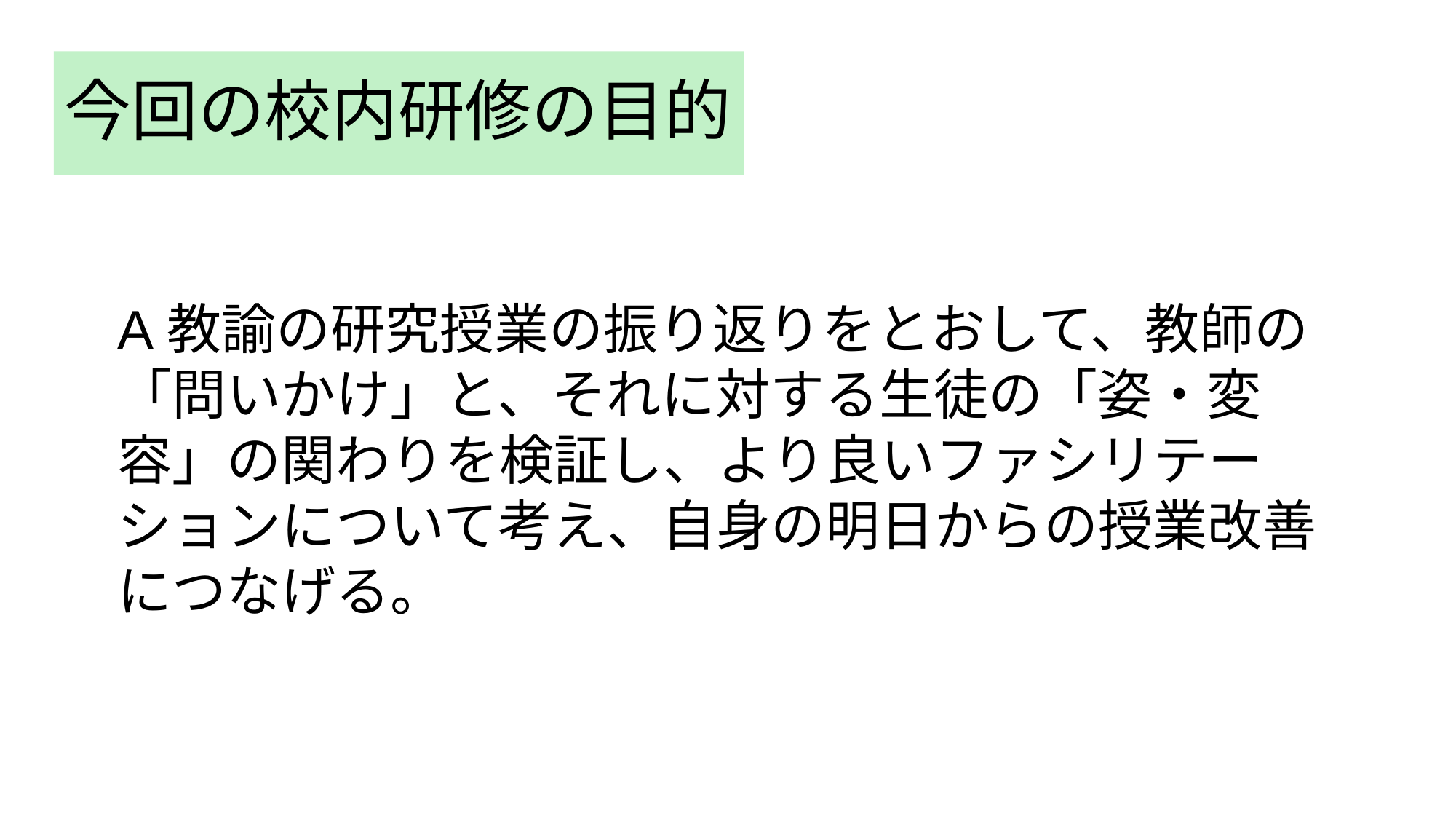

# 今回の校内研修の目的
A教諭の研究授業の振り返りをとおして、教師の「問いかけ」と、それに対する生徒の「姿・変容」の関わりを検証し、より良いファシリテーションについて考え、自身の明日からの授業改善につなげる。